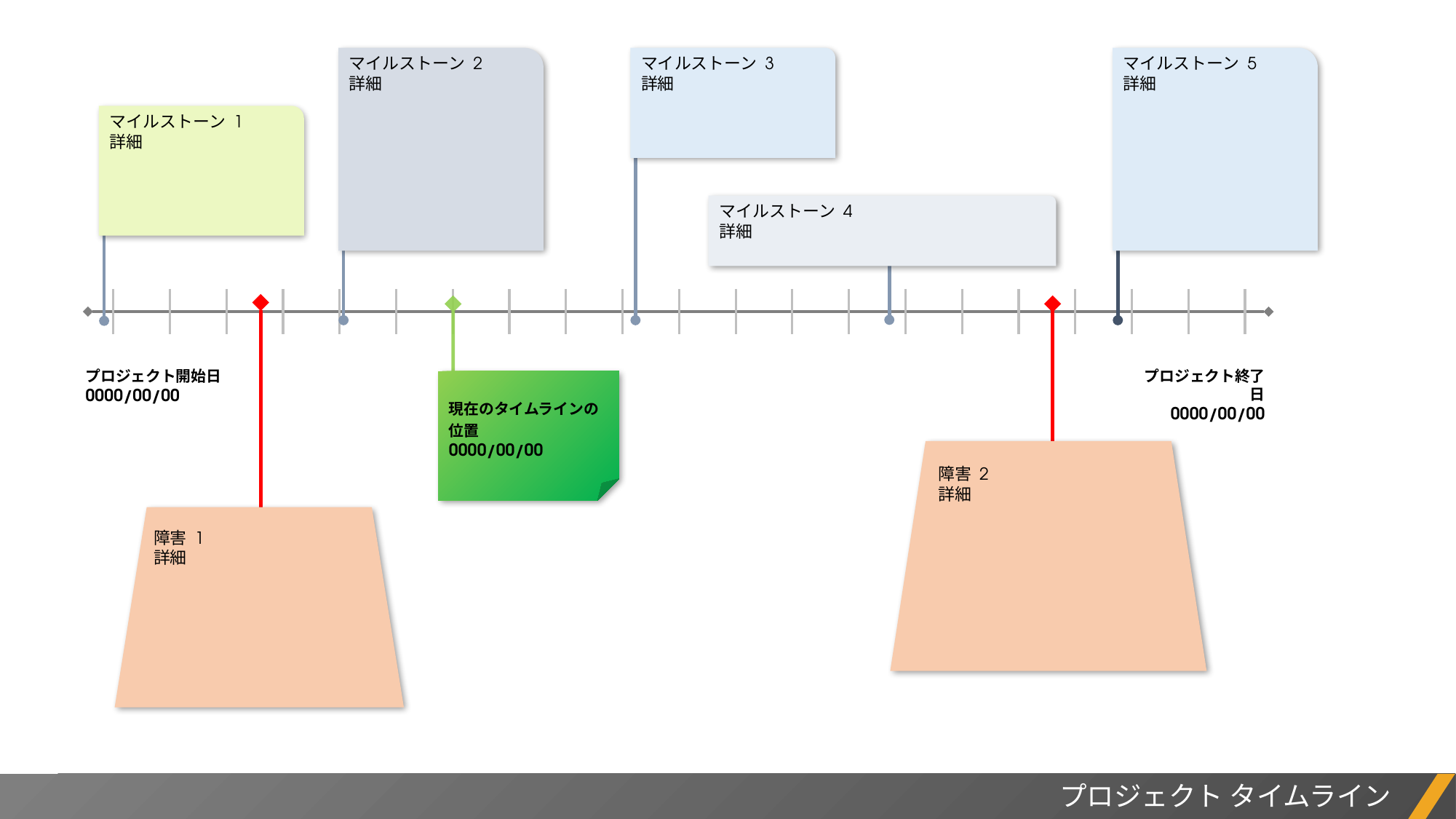

マイルストーン 2
詳細
マイルストーン 5
詳細
マイルストーン 3
詳細
マイルストーン 1
詳細
マイルストーン 4
詳細
障害 1
詳細
現在のタイムラインの
位置
0000/00/00
障害 2
詳細
プロジェクト開始日
0000/00/00
プロジェクト終了日
0000/00/00
プロジェクト タイムライン